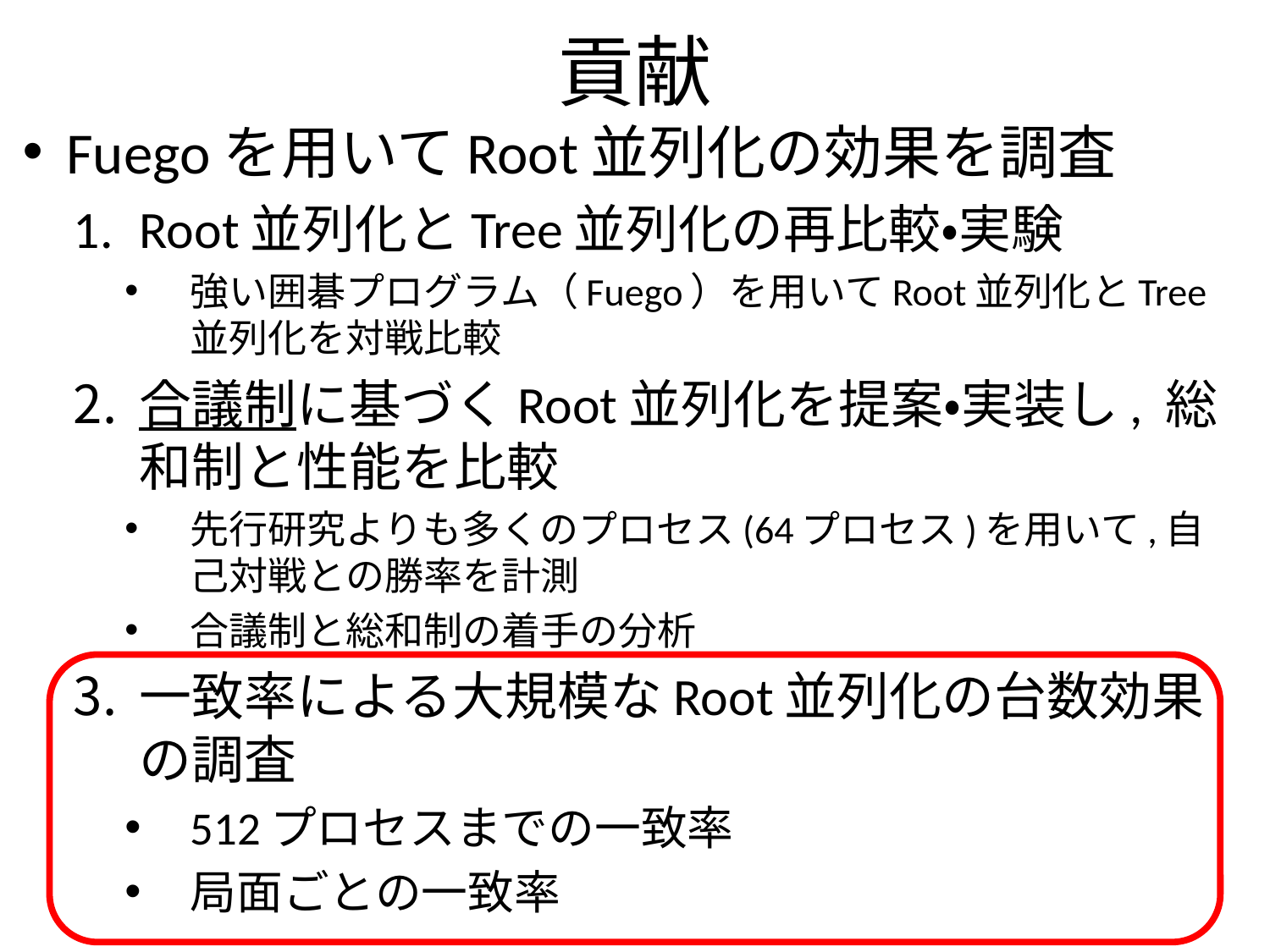

# 貢献
Fuegoを用いてRoot並列化の効果を調査
Root並列化とTree並列化の再比較・実験
強い囲碁プログラム（Fuego）を用いてRoot並列化とTree並列化を対戦比較
合議制に基づくRoot並列化を提案・実装し, 総和制と性能を比較
先行研究よりも多くのプロセス(64プロセス)を用いて,自己対戦との勝率を計測
合議制と総和制の着手の分析
一致率による大規模なRoot並列化の台数効果の調査
512プロセスまでの一致率
局面ごとの一致率